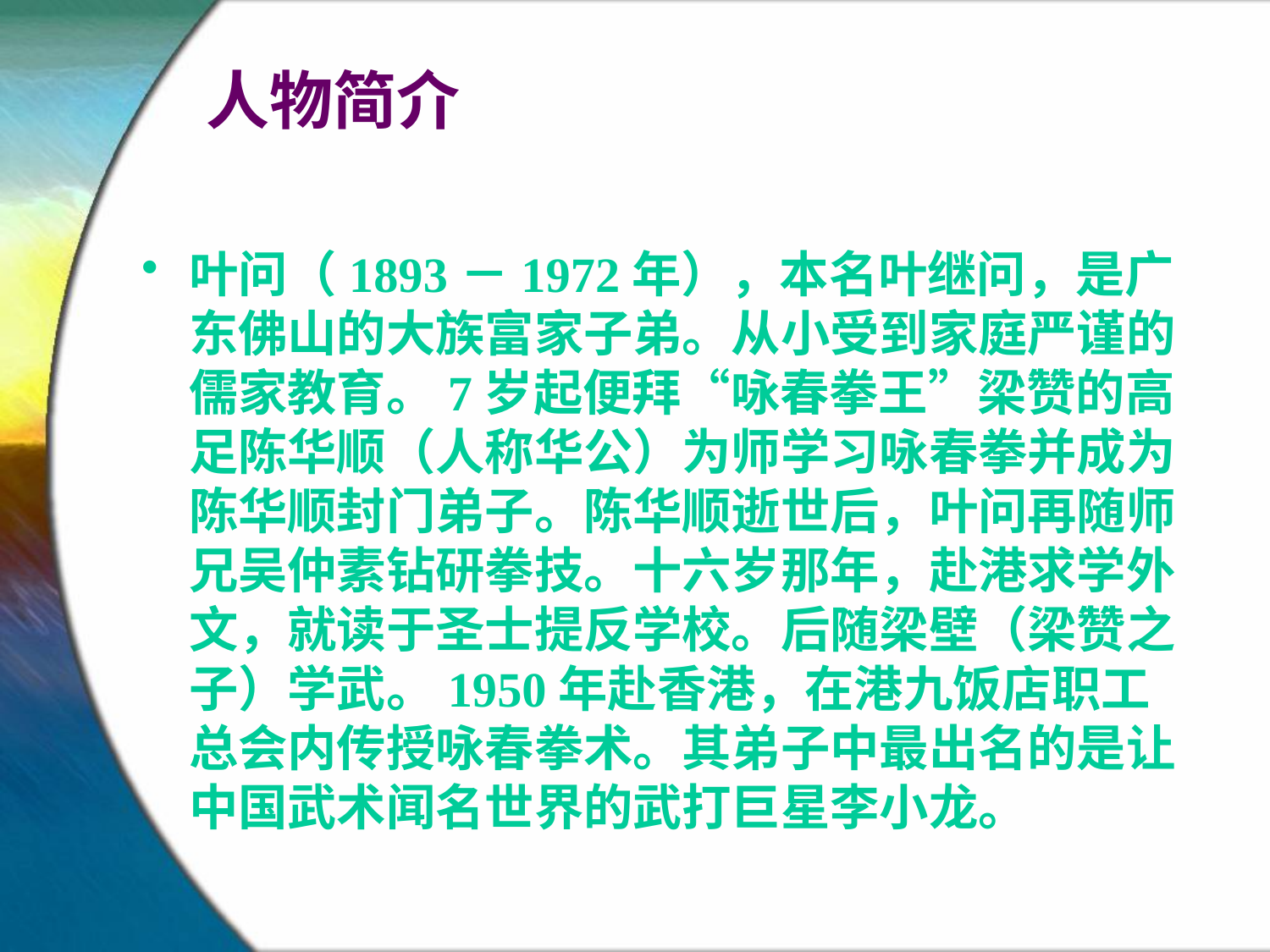

# 人物简介

叶问（1893－1972年），本名叶继问，是广东佛山的大族富家子弟。从小受到家庭严谨的儒家教育。7岁起便拜“咏春拳王”梁赞的高足陈华顺（人称华公）为师学习咏春拳并成为陈华顺封门弟子。陈华顺逝世后，叶问再随师兄吴仲素钻研拳技。十六岁那年，赴港求学外文，就读于圣士提反学校。后随梁壁（梁赞之子）学武。1950年赴香港，在港九饭店职工总会内传授咏春拳术。其弟子中最出名的是让中国武术闻名世界的武打巨星李小龙。
6